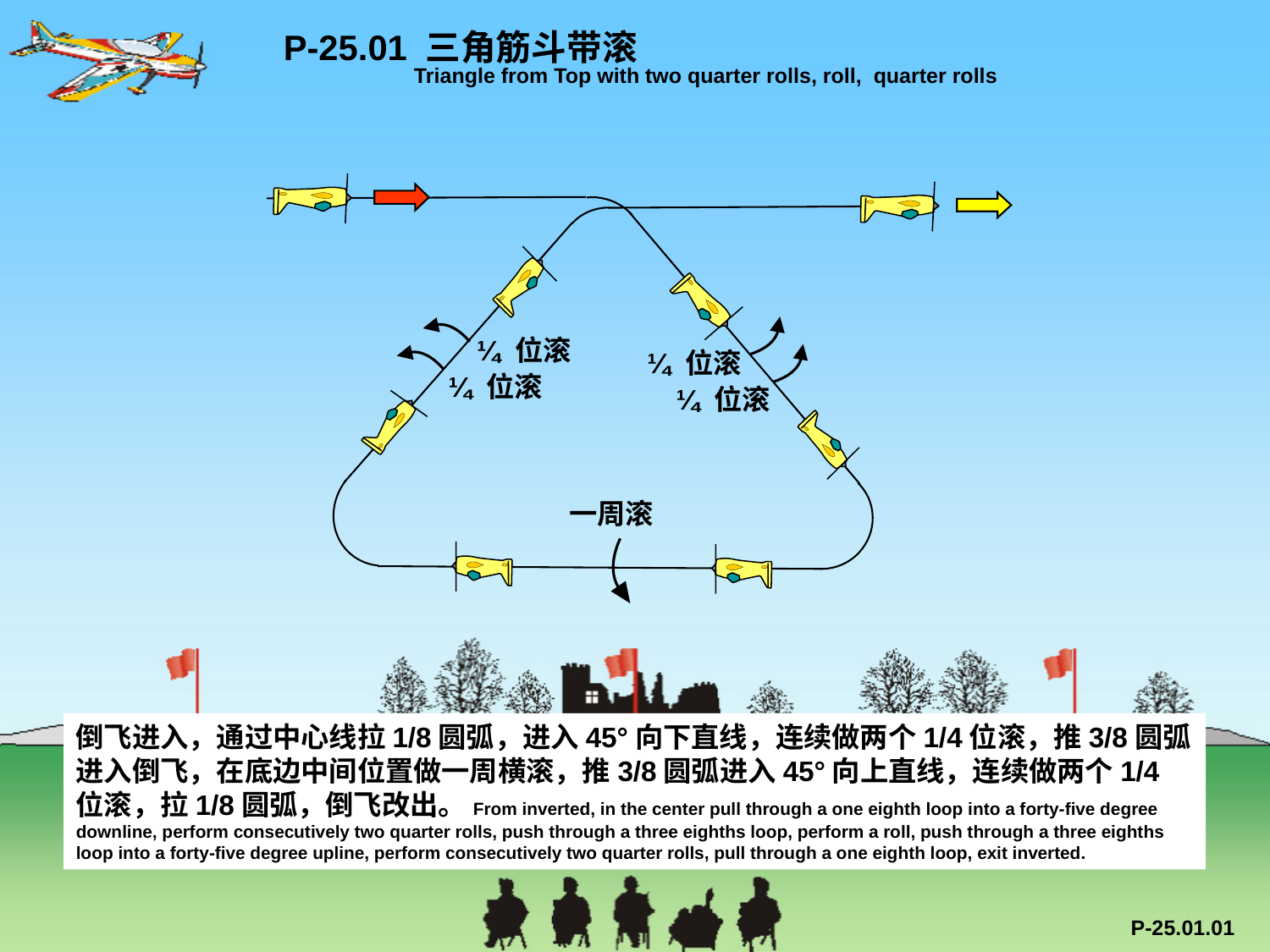

P-25.01 三角筋斗带滚
                      Triangle from Top with two quarter rolls, roll,  quarter rolls

¼ 位滚

¼ 位滚

¼ 位滚

¼ 位滚

一周滚

倒飞进入，通过中心线拉1/8圆弧，进入45°向下直线，连续做两个1/4位滚，推3/8圆弧进入倒飞，在底边中间位置做一周横滚，推3/8圆弧进入45°向上直线，连续做两个1/4位滚，拉1/8圆弧，倒飞改出。From inverted, in the center pull through a one eighth loop into a forty-five degree downline, perform consecutively two quarter rolls, push through a three eighths loop, perform a roll, push through a three eighths loop into a forty-five degree upline, perform consecutively two quarter rolls, pull through a one eighth loop, exit inverted.
P-25.01.01